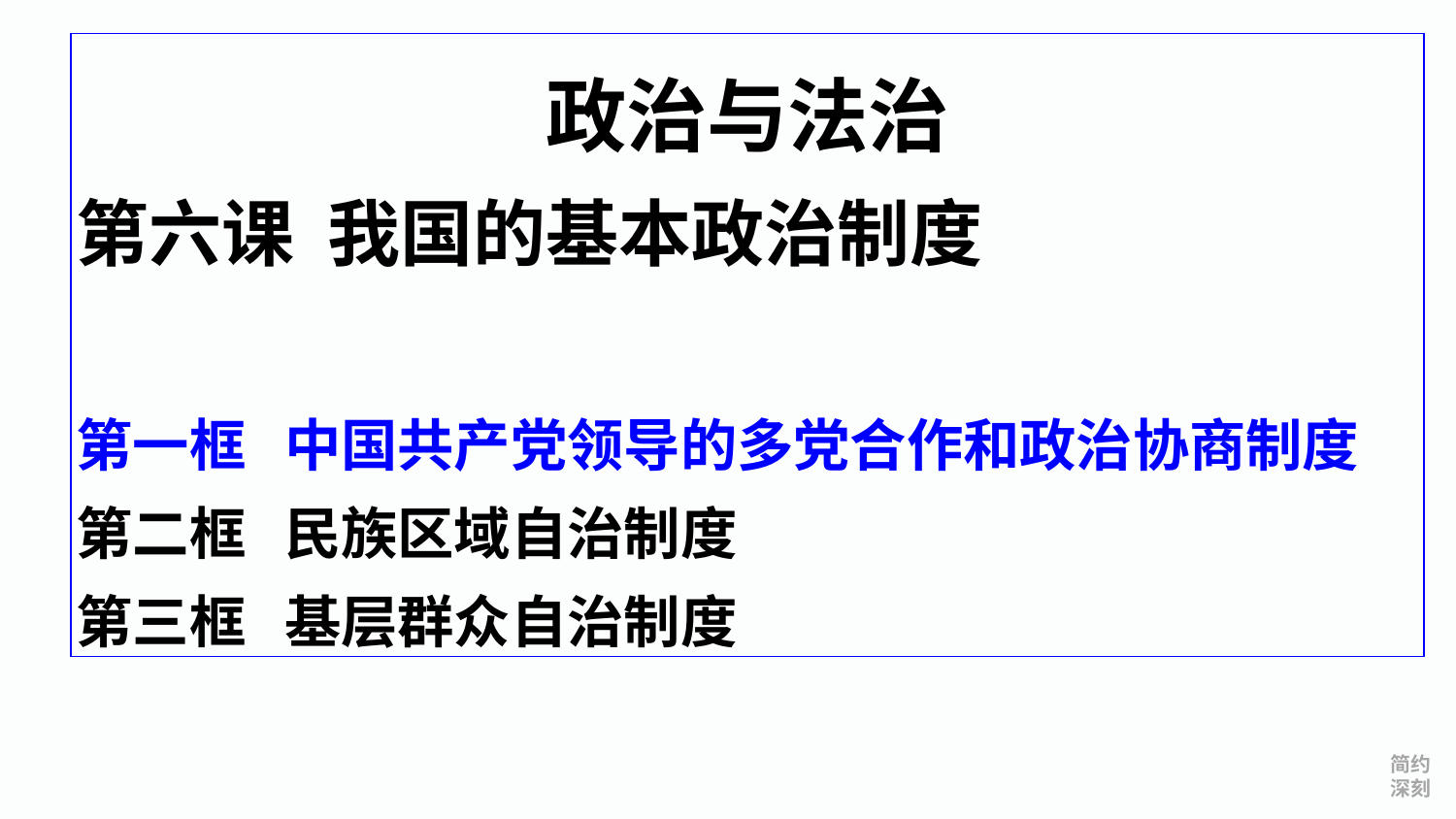

政治与法治
第六课  我国的基本政治制度

第一框   中国共产党领导的多党合作和政治协商制度
第二框   民族区域自治制度
第三框   基层群众自治制度